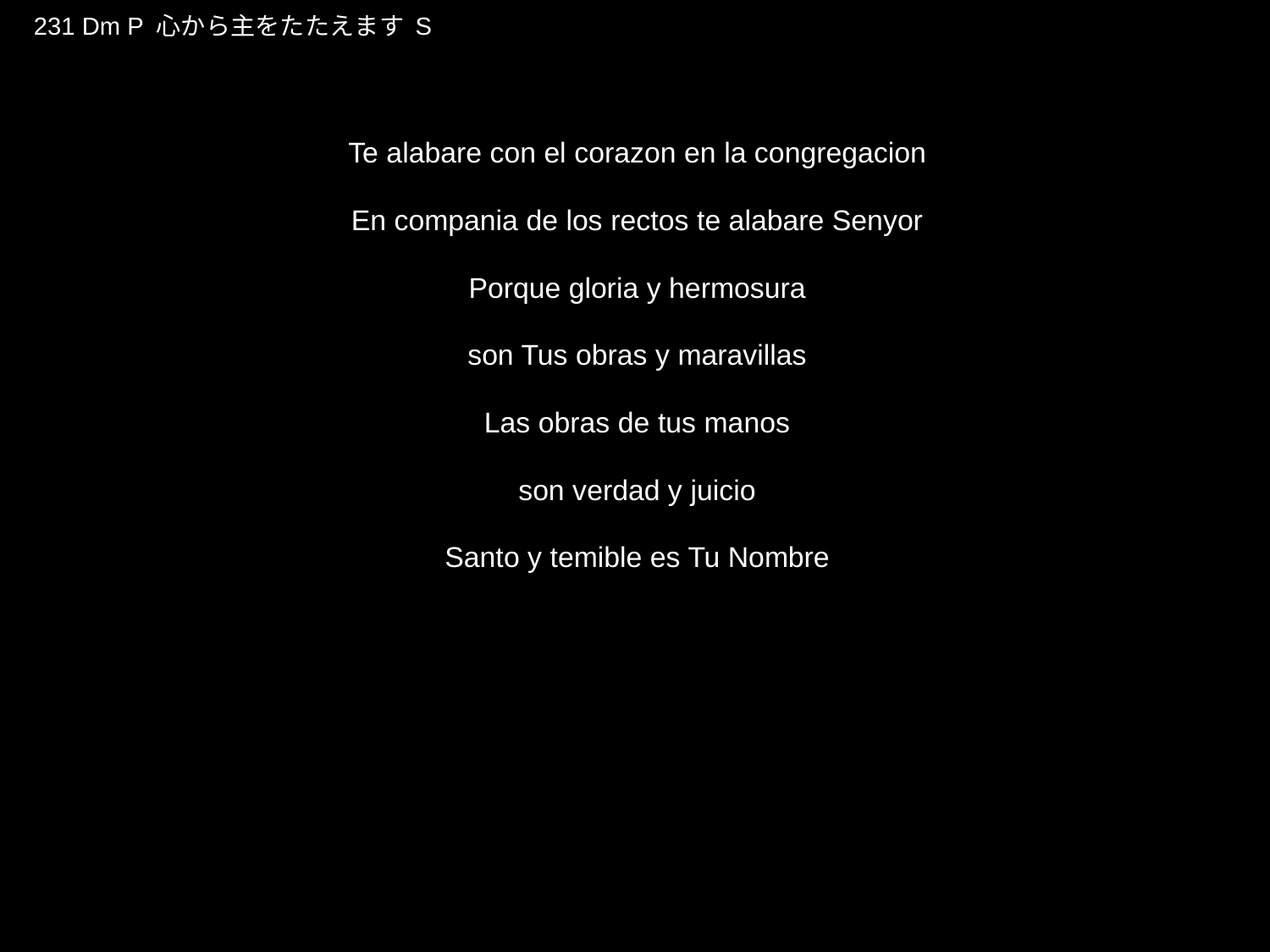

こころからしゅをたたえます
★P
231 Dm P 心から主をたたえます S
★４
Te alabare con el corazon en la congregacion
En compania de los rectos te alabare Senyor
Porque gloria y hermosura
son Tus obras y maravillas
Las obras de tus manos
son verdad y juicio
Santo y temible es Tu Nombre